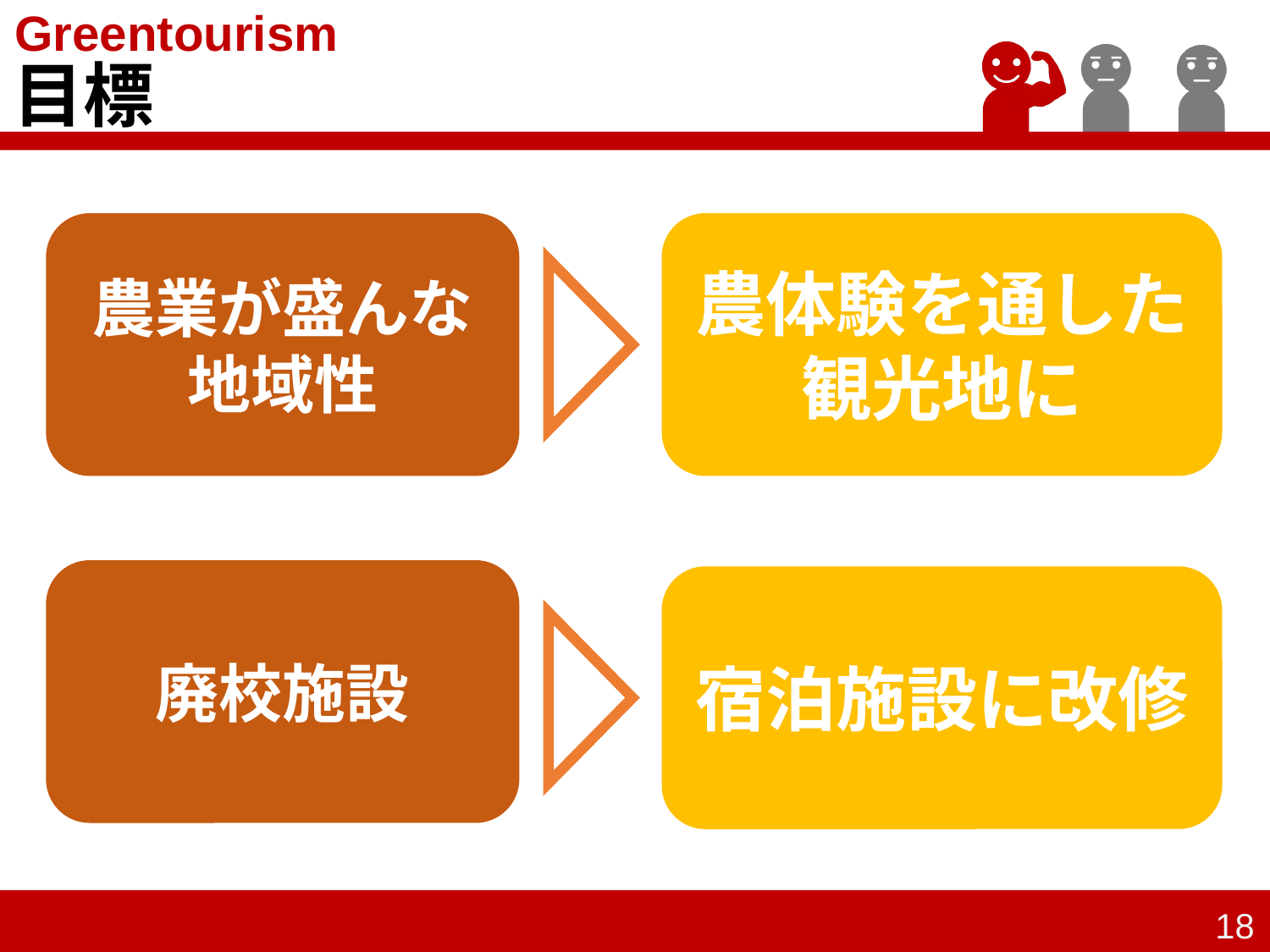

Greentourism
# 目標
農業が盛んな
地域性
農体験を通した
観光地に

廃校施設
宿泊施設に改修

18